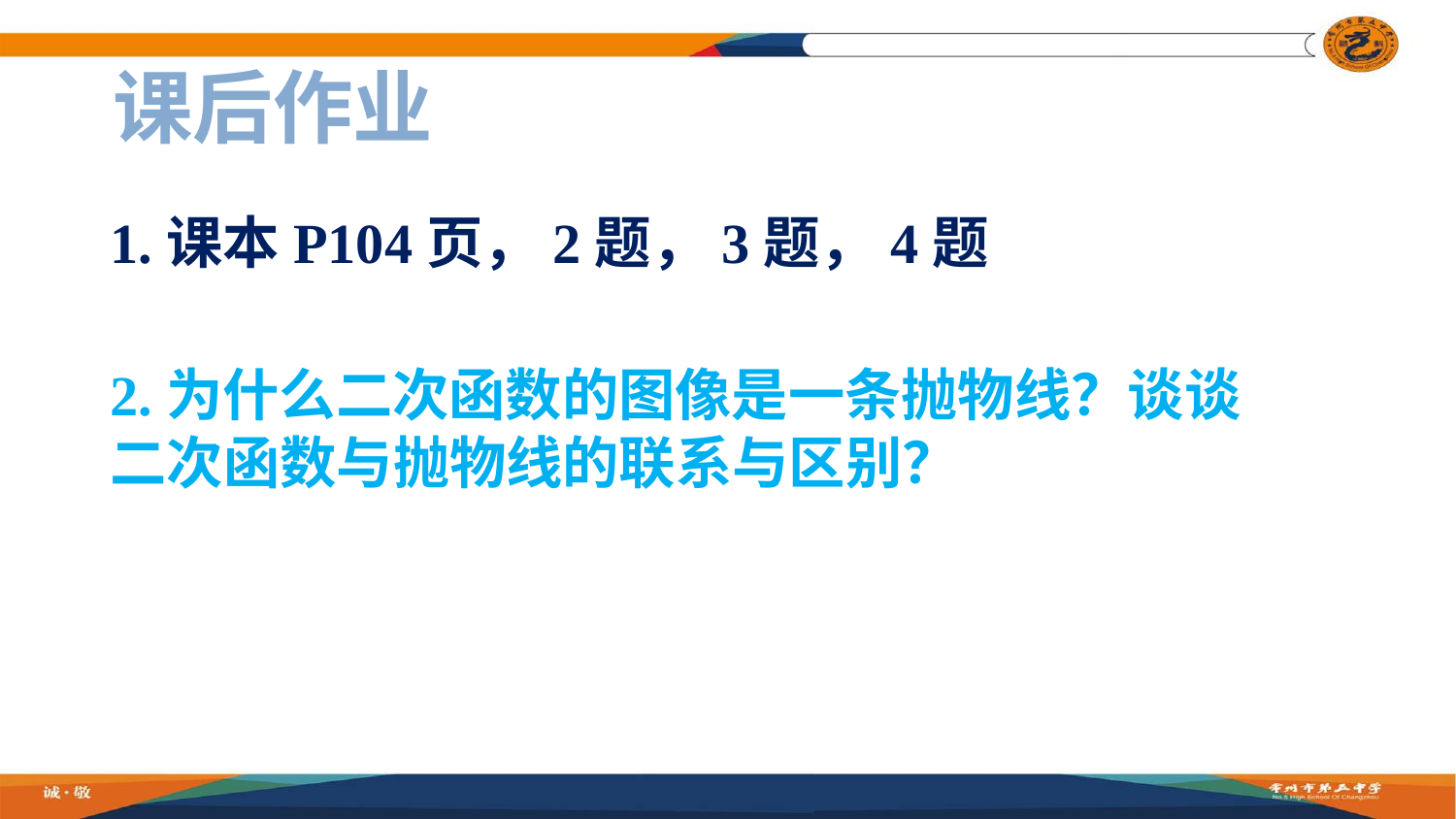

课后作业
1.课本P104页，2题，3题，4题
2.为什么二次函数的图像是一条抛物线？谈谈二次函数与抛物线的联系与区别？